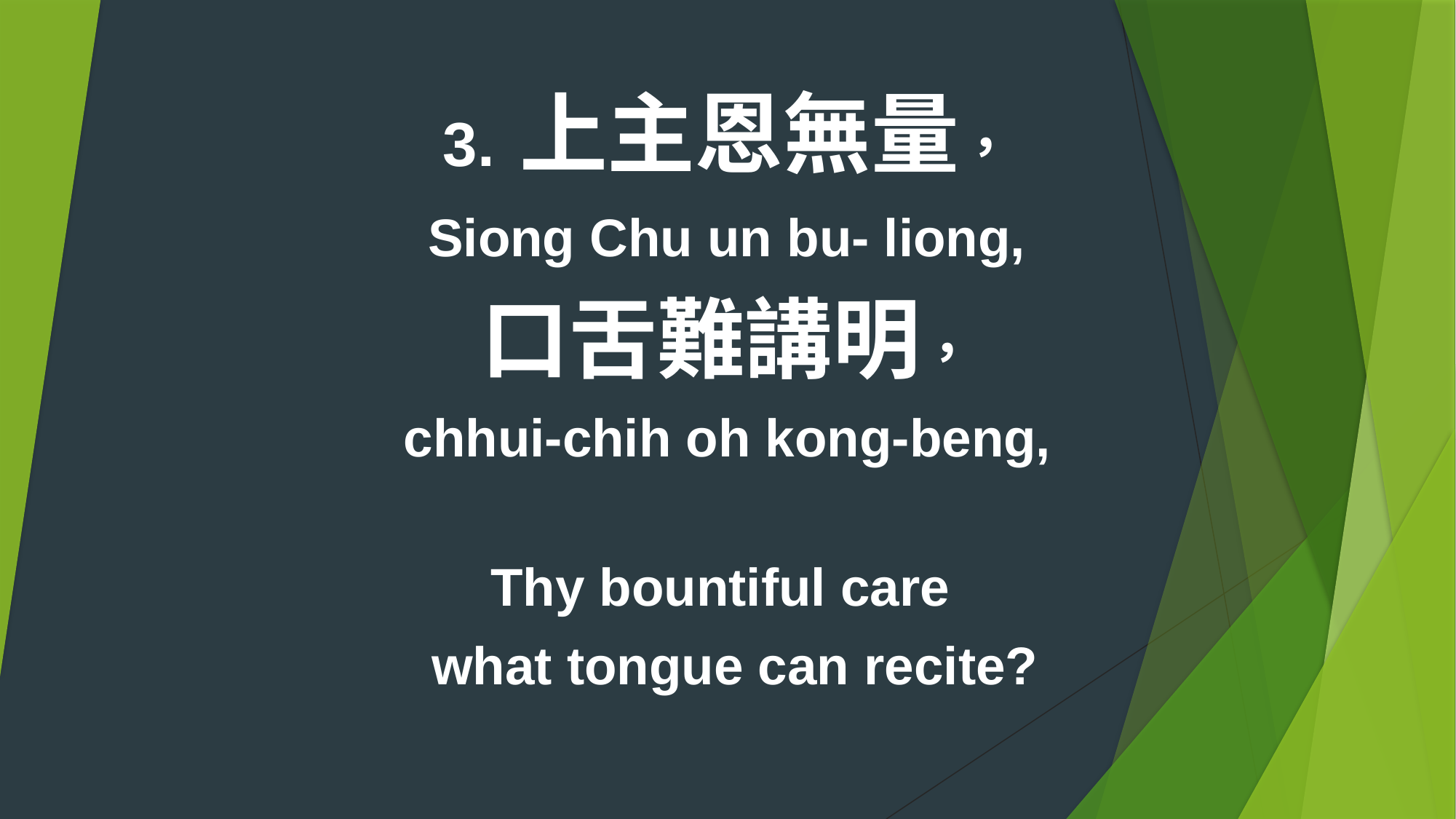

3. 上主恩無量，
 Siong Chu un bu- liong,
口舌難講明，
chhui-chih oh kong-beng,

Thy bountiful care
 what tongue can recite?